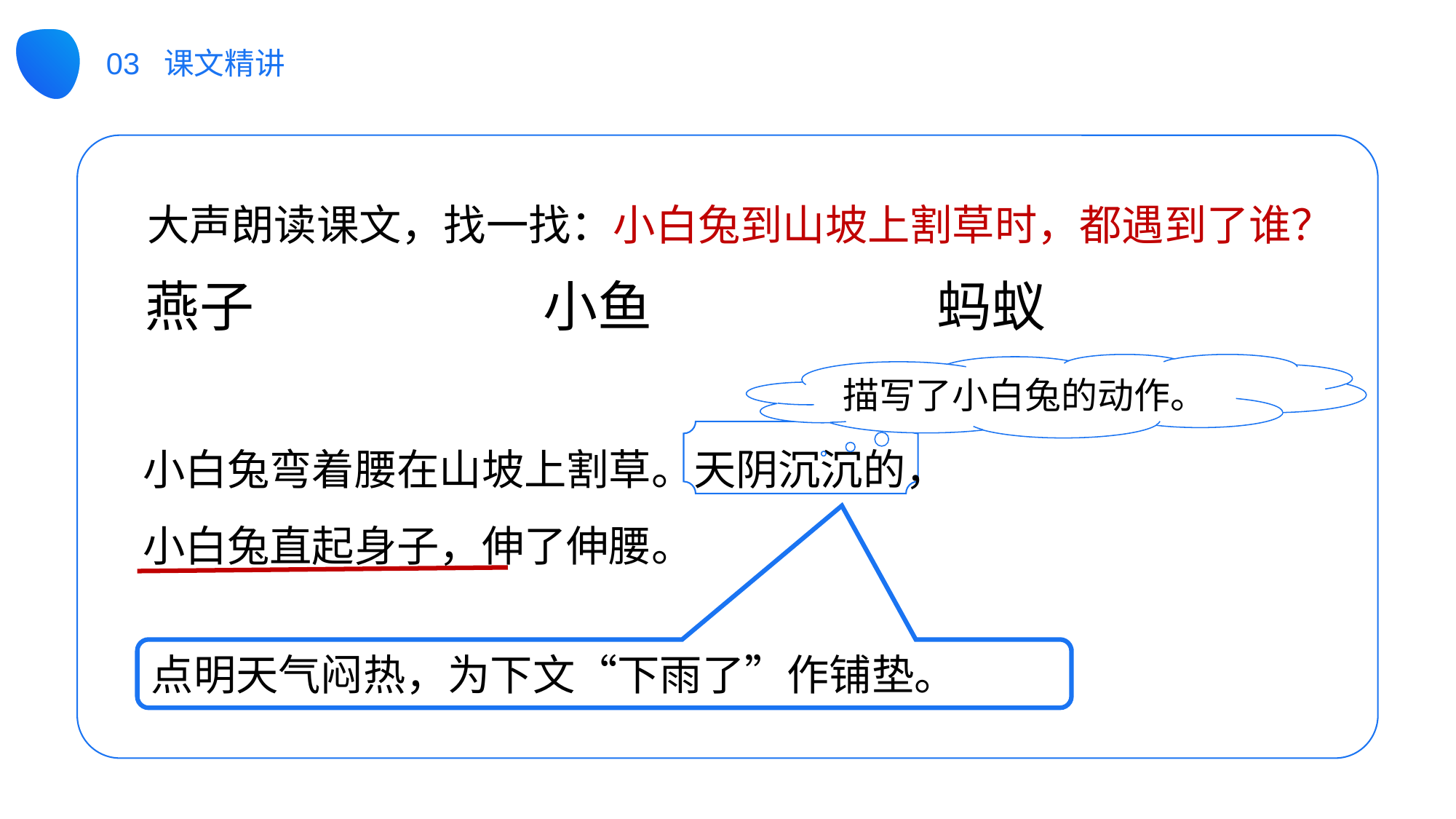

03  课文精讲

大声朗读课文，找一找：小白兔到山坡上割草时，都遇到了谁？
燕子
小鱼
蚂蚁
描写了小白兔的动作。
小白兔弯着腰在山坡上割草。天阴沉沉的，
小白兔直起身子，伸了伸腰。

点明天气闷热，为下文“下雨了”作铺垫。